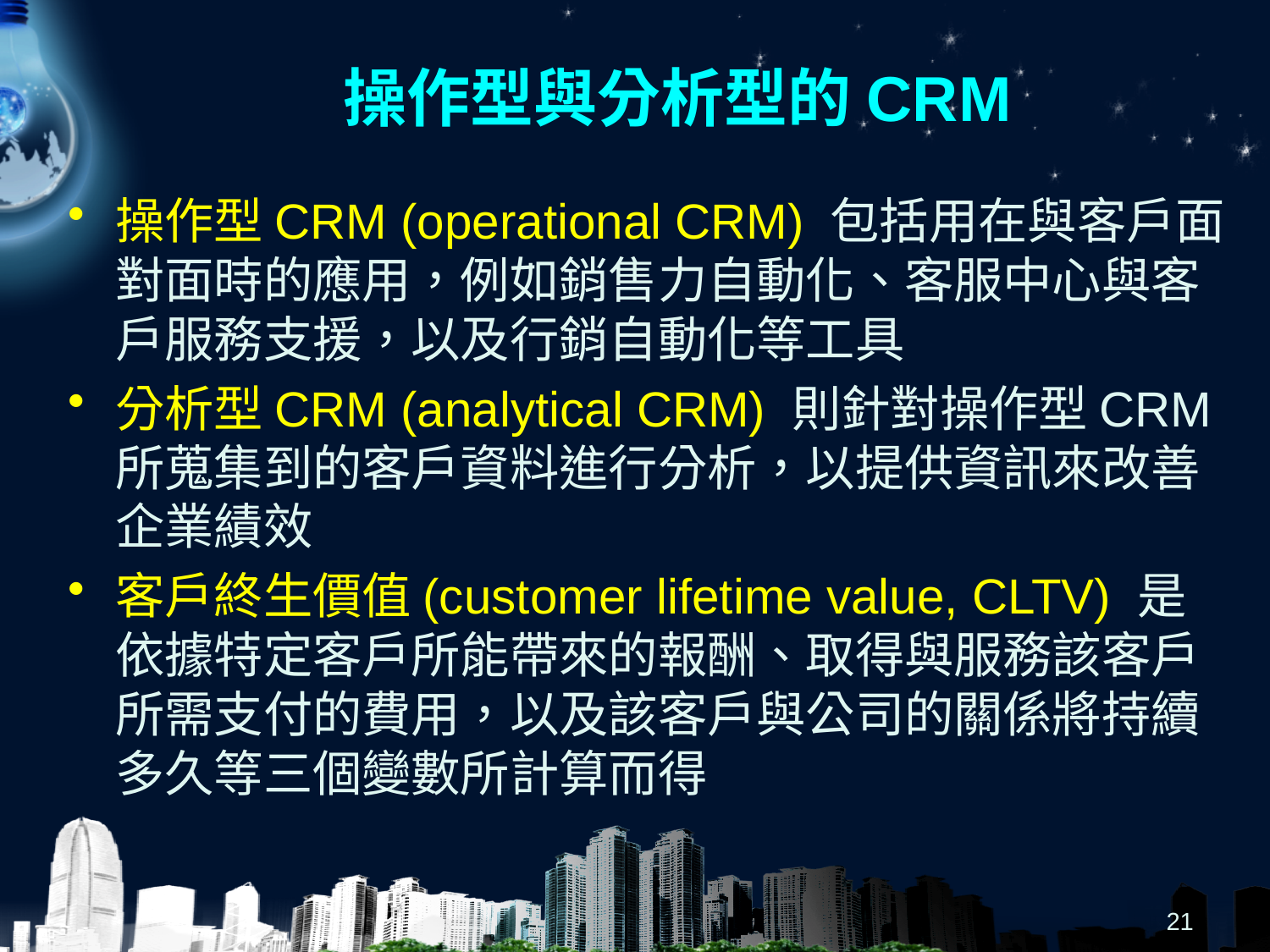

# 操作型與分析型的CRM
操作型CRM (operational CRM) 包括用在與客戶面對面時的應用，例如銷售力自動化、客服中心與客戶服務支援，以及行銷自動化等工具
分析型CRM (analytical CRM) 則針對操作型CRM 所蒐集到的客戶資料進行分析，以提供資訊來改善企業績效
客戶終生價值(customer lifetime value, CLTV) 是依據特定客戶所能帶來的報酬、取得與服務該客戶所需支付的費用，以及該客戶與公司的關係將持續多久等三個變數所計算而得
21